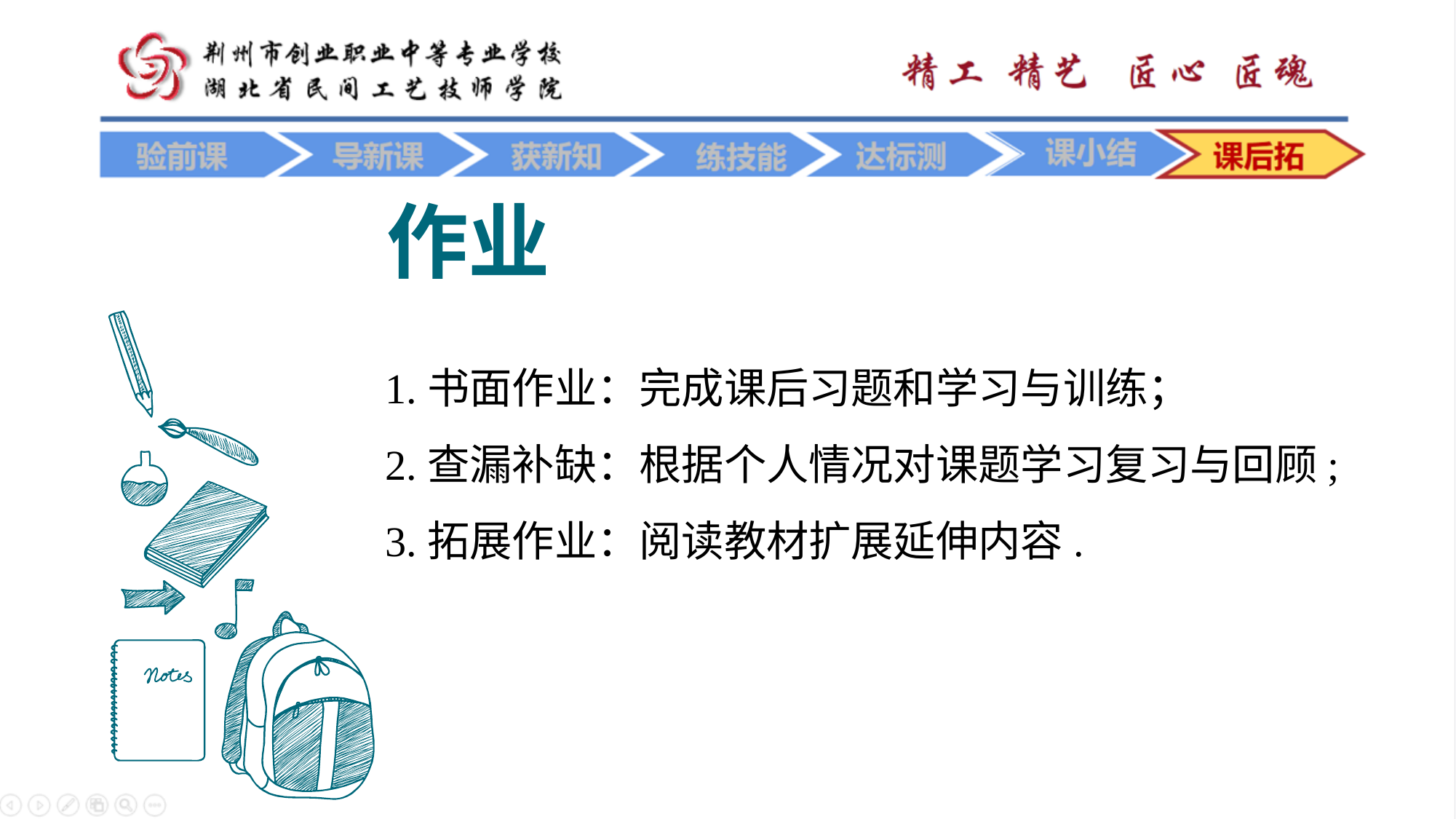

作业

1.书面作业：完成课后习题和学习与训练；
2.查漏补缺：根据个人情况对课题学习复习与回顾;
3.拓展作业：阅读教材扩展延伸内容.